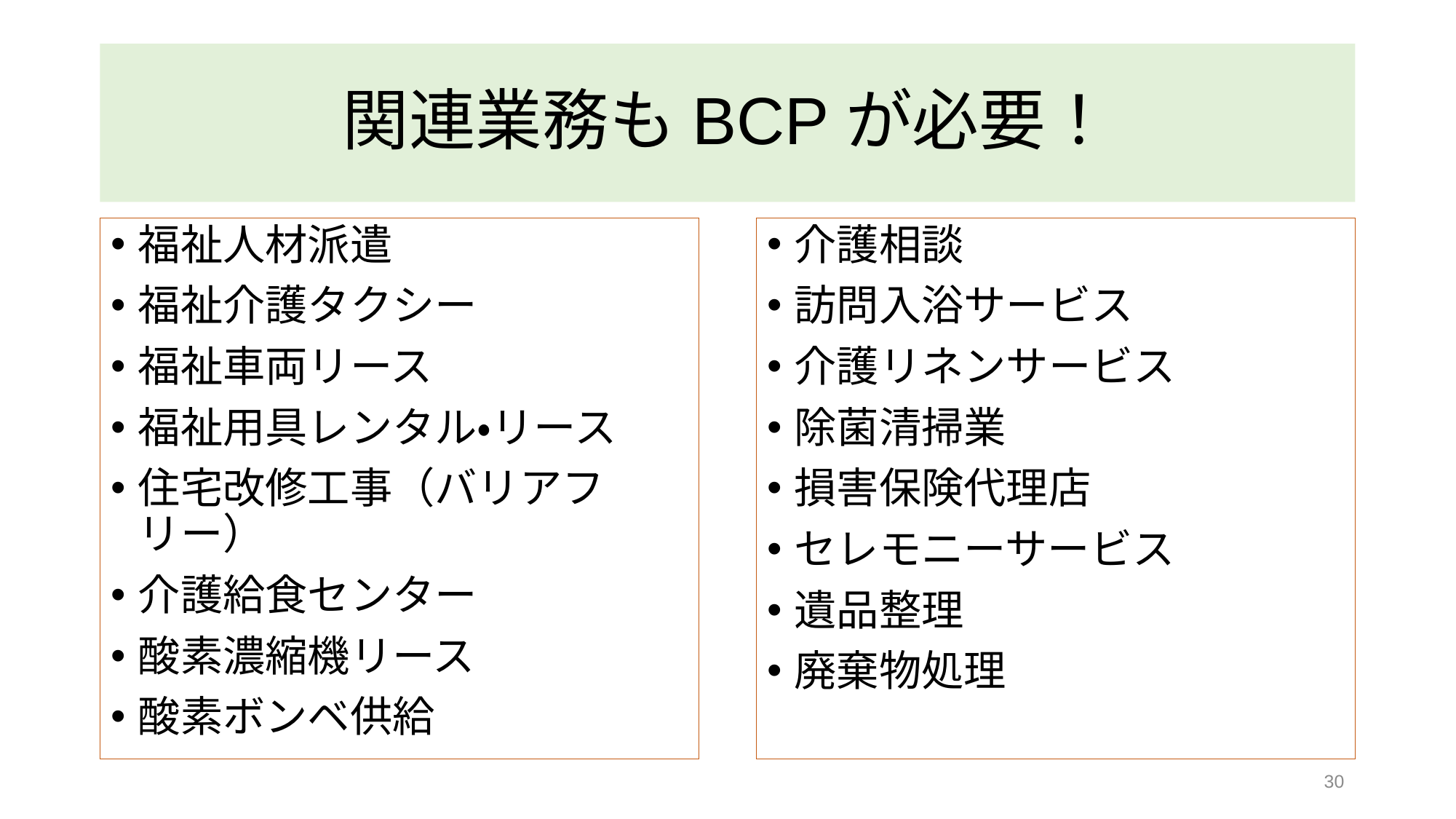

# 関連業務もBCPが必要！
福祉人材派遣
福祉介護タクシー
福祉車両リース
福祉用具レンタル・リース
住宅改修工事（バリアフリー）
介護給食センター
酸素濃縮機リース
酸素ボンベ供給

介護相談
訪問入浴サービス
介護リネンサービス
除菌清掃業
損害保険代理店
セレモニーサービス
遺品整理
廃棄物処理
30